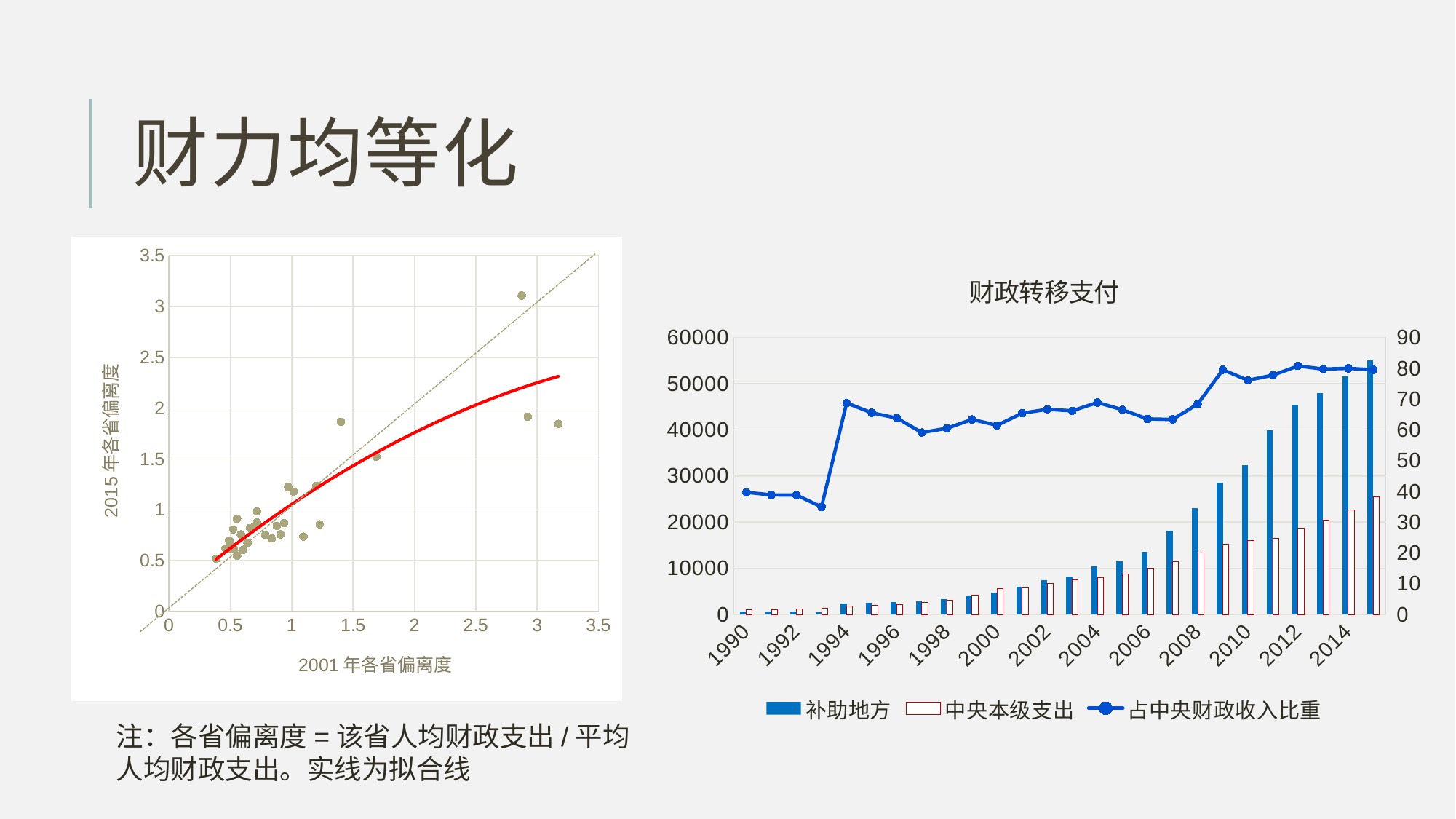

# 财力均等化

### Chart

| Category |  |
|---|---|

### Chart: 财政转移支付

| Category | 补助地方 | 中央本级支出 | 占中央财政收入比重 |
|---|---|---|---|
| 1990.0 | 585.28 | 1004.47 | 39.69049443581692 |
| 1991.0 | 554.75 | 1090.81 | 38.83308249623743 |
| 1992.0 | 596.5 | 1170.44 | 38.78035302148685 |
| 1993.0 | 544.63 | 1312.06 | 34.96103529290932 |
| 1994.0 | 2389.09 | 1754.43 | 68.72013921847808 |
| 1995.0 | 2534.06 | 1995.39 | 65.5366559510478 |
| 1996.0 | 2722.52 | 2151.27 | 63.83474601109038 |
| 1997.0 | 2856.67 | 2532.5 | 59.13549118971913 |
| 1998.0 | 3321.54 | 3125.6 | 60.51122855534479 |
| 1999.0 | 4086.61 | 4152.33 | 63.38443451097659 |
| 2000.0 | 4665.31 | 5519.85 | 61.48038622667295 |
| 2001.0 | 6001.95 | 5768.02 | 65.42561888877988 |
| 2002.0 | 7351.77 | 6771.7 | 66.67304518165159 |
| 2003.0 | 8261.41 | 7420.1 | 66.17688642027325 |
| 2004.0 | 10407.96 | 7894.08 | 68.88003986692488 |
| 2005.0 | 11484.02 | 8775.969999999992 | 66.53356886160243 |
| 2006.0 | 13501.45 | 9991.4 | 63.55450908472978 |
| 2007.0 | 18137.89 | 11442.06 | 63.39270829146563 |
| 2008.0 | 22990.76 | 13344.17 | 68.37008314467005 |
| 2009.0 | 28563.79 | 15255.79 | 79.53007193787897 |
| 2010.0 | 32341.09 | 15989.73 | 76.11733253750953 |
| 2011.0 | 39921.21 | 16514.11 | 77.77770201132648 |
| 2012.0 | 45361.68 | 18764.63 | 80.75032358568002 |
| 2013.0 | 48019.92 | 20471.75999999999 | 79.76932307925382 |
| 2014.0 | 51591.04 | 22570.07 | 79.9942319723941 |
| 2015.0 | 55097.51 | 25542.15 | 79.54344618281758 |
注：各省偏离度=该省人均财政支出/平均人均财政支出。实线为拟合线